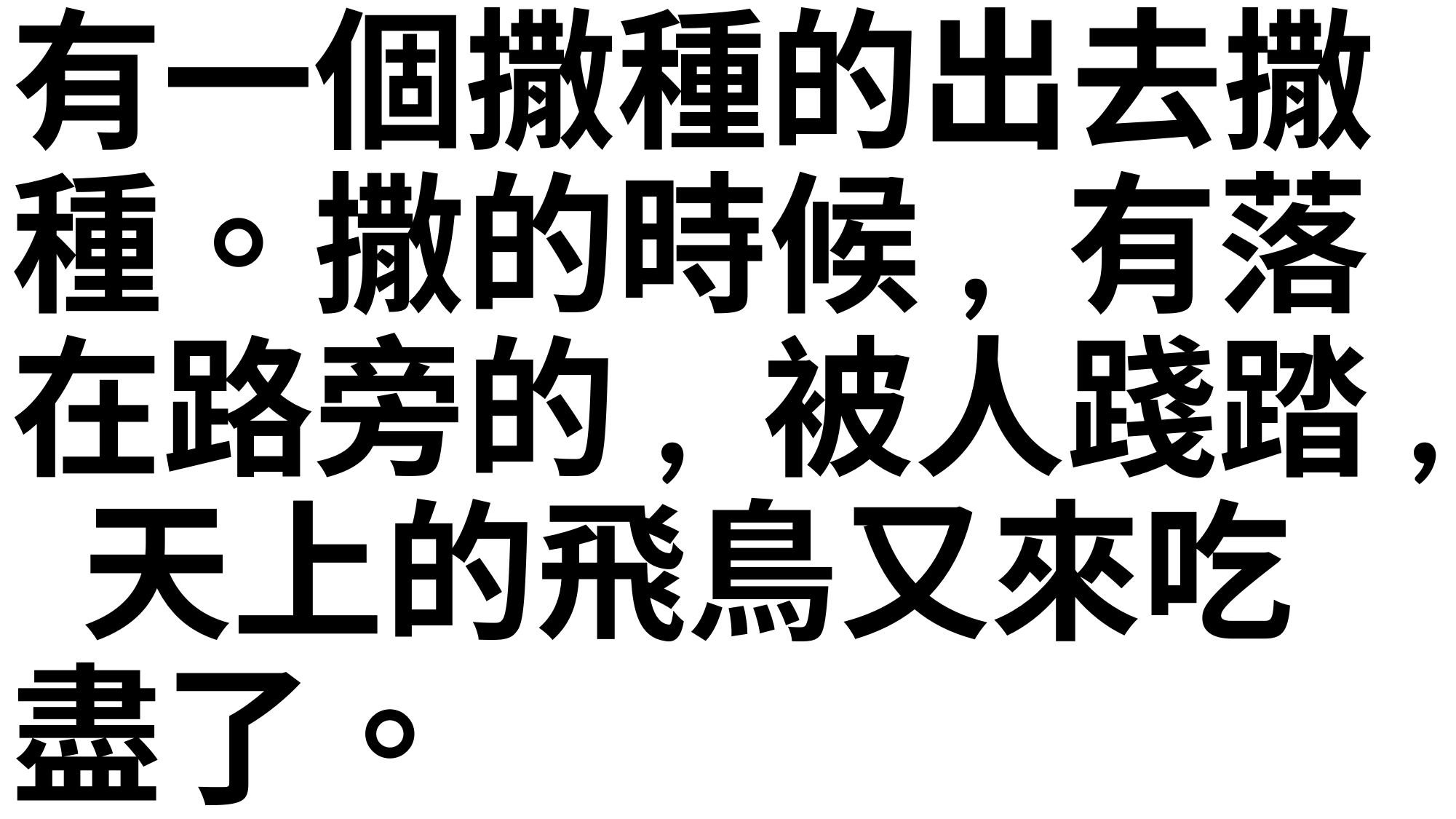

有一個撒種的出去撒種。撒的時候, 有落在路旁的, 被人踐踏, 天上的飛鳥又來吃盡了。